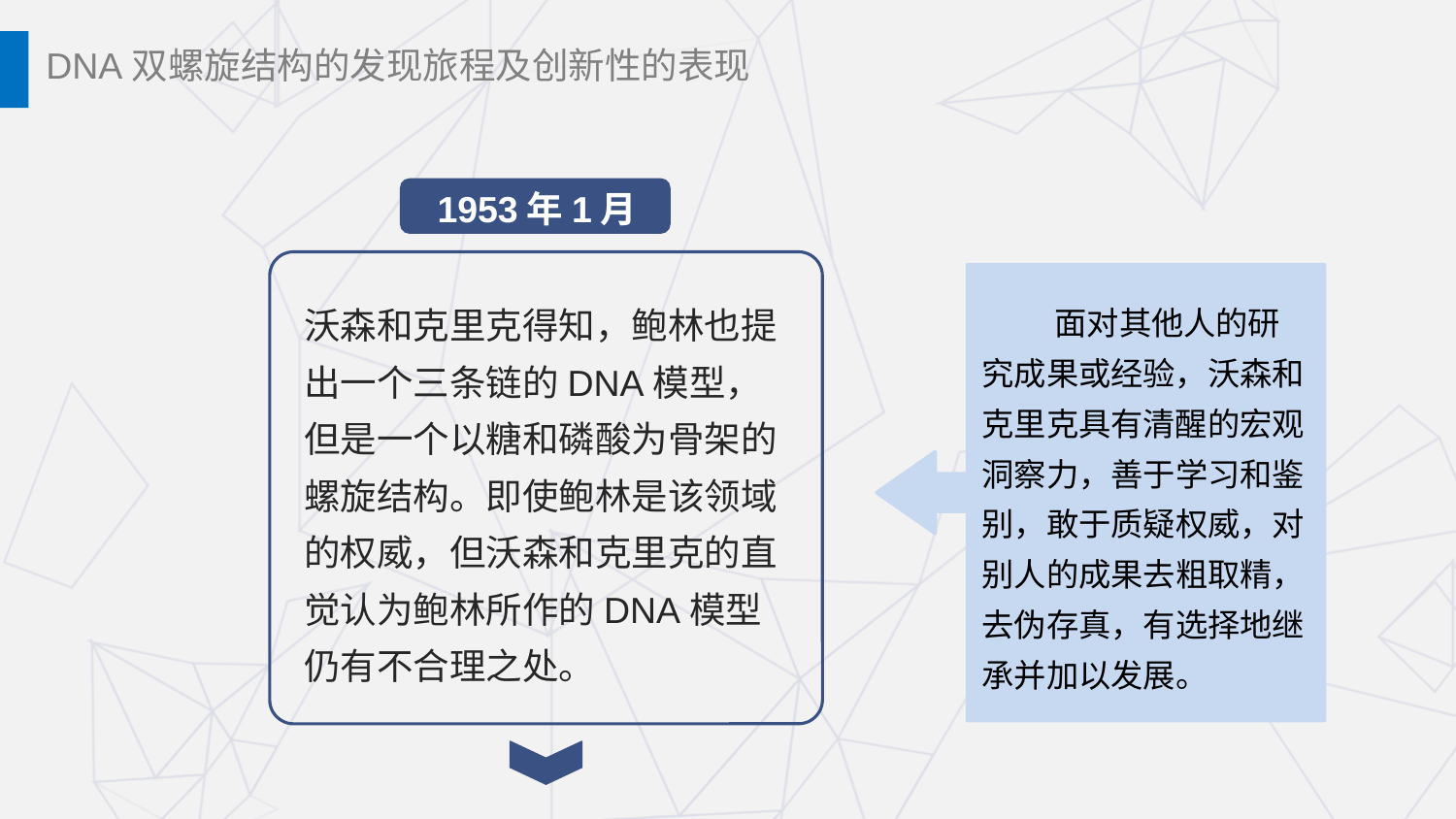

DNA双螺旋结构的发现旅程及创新性的表现

1953年1月

面对其他人的研究成果或经验，沃森和克里克具有清醒的宏观洞察力，善于学习和鉴别，敢于质疑权威，对别人的成果去粗取精，去伪存真，有选择地继承并加以发展。
沃森和克里克得知，鲍林也提出一个三条链的DNA模型，但是一个以糖和磷酸为骨架的螺旋结构。即使鲍林是该领域的权威，但沃森和克里克的直觉认为鲍林所作的DNA模型仍有不合理之处。